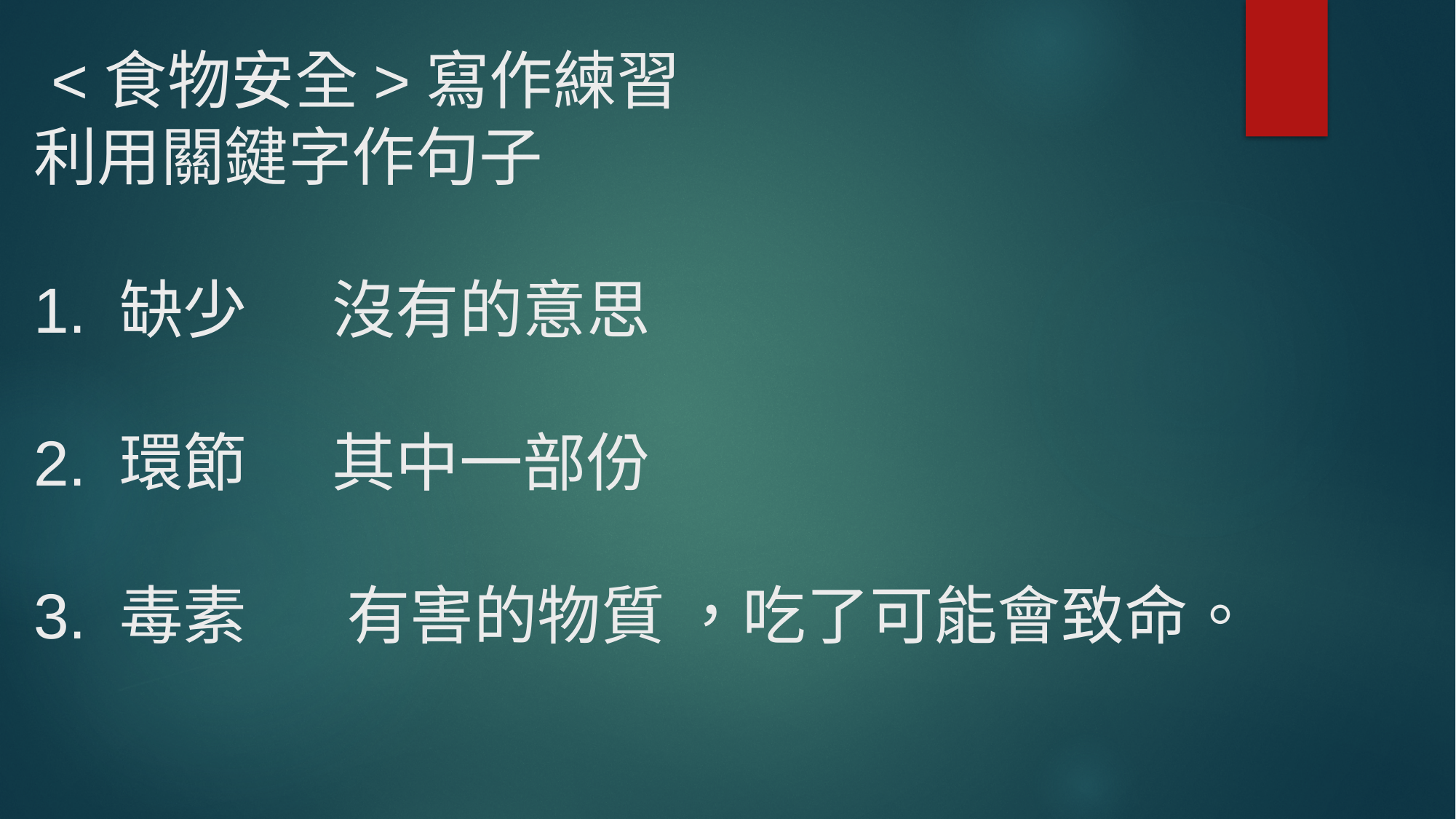

# <食物安全>寫作練習 利用關鍵字作句子 1. 缺少      沒有的意思 2. 環節      其中一部份 3. 毒素       有害的物質 ，吃了可能會致命。